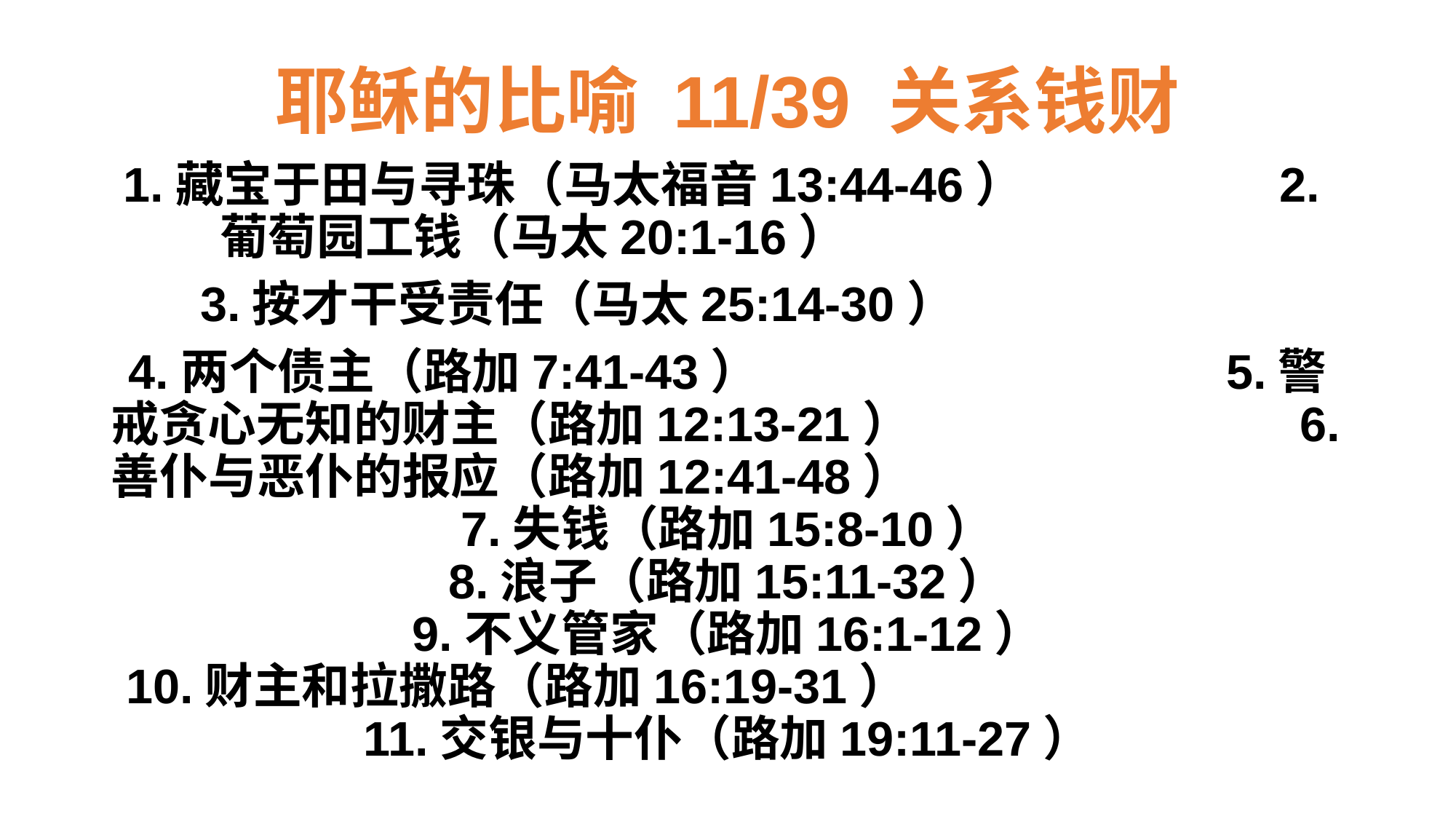

# 耶稣的比喻 11/39 关系钱财
1.藏宝于田与寻珠（马太福音13:44-46）                      2.葡萄园工钱（马太20:1-16）
3.按才干受责任（马太25:14-30）
4.两个债主（路加7:41-43）                                         5.警戒贪心无知的财主（路加12:13-21）                                  6.善仆与恶仆的报应（路加12:41-48）                                        7.失钱（路加15:8-10）
8.浪子（路加15:11-32）
9.不义管家（路加16:1-12）
10.财主和拉撒路（路加16:19-31）                                       11.交银与十仆（路加19:11-27）